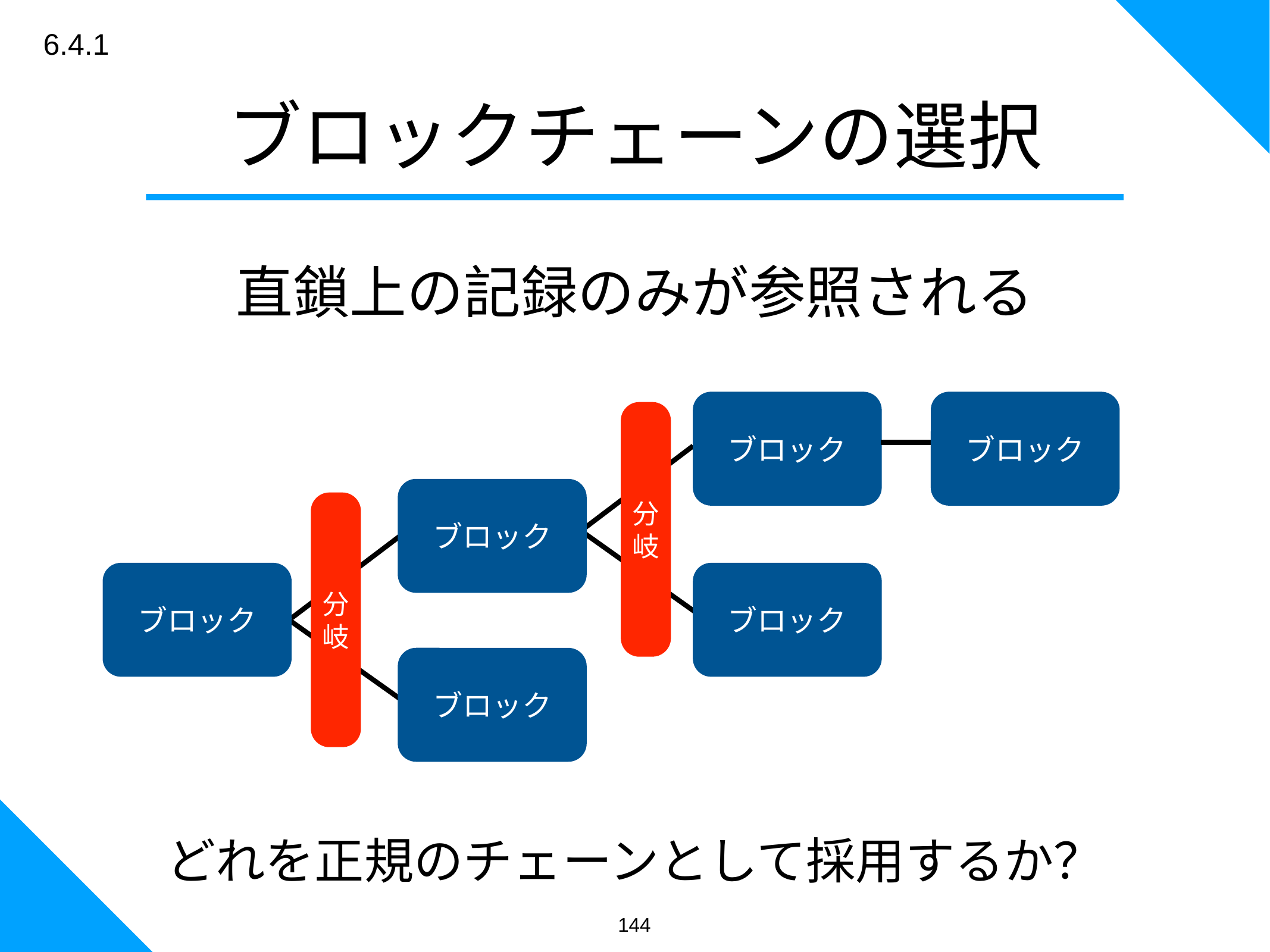

6.4.1
ブロックチェーンの選択
直鎖上の記録のみが参照される

分岐
ブロック
ブロック

分岐
ブロック

ブロック
ブロック

ブロック
ブロック
どれを正規のチェーンとして採用するか？
144